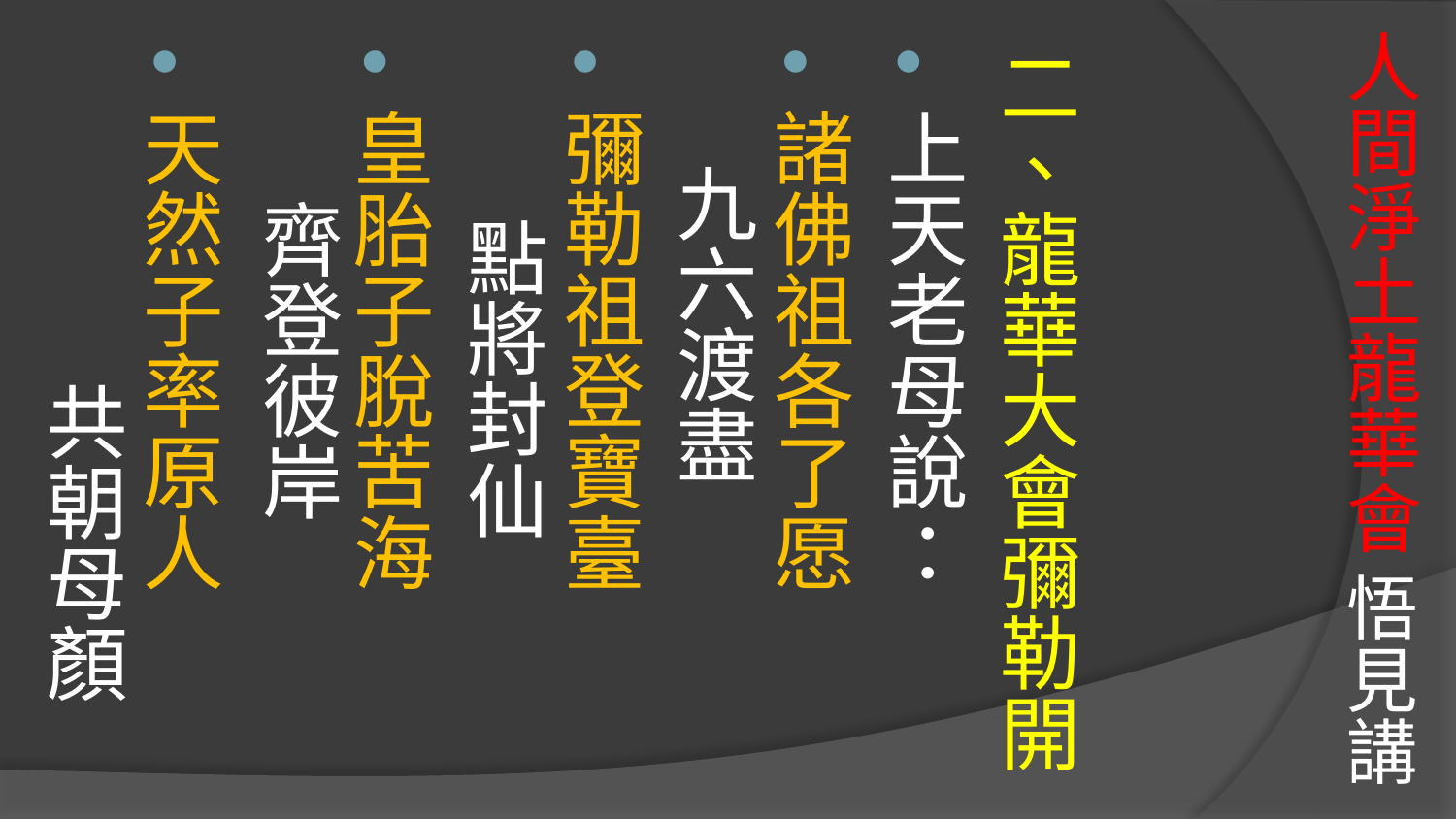

# 人間淨土龍華會 悟見講
二、龍華大會彌勒開
上天老母說：
諸佛祖各了愿              九六渡盡
彌勒祖登寶臺                 點將封仙
皇胎子脫苦海                齊登彼岸
天然子率原人                          共朝母顏